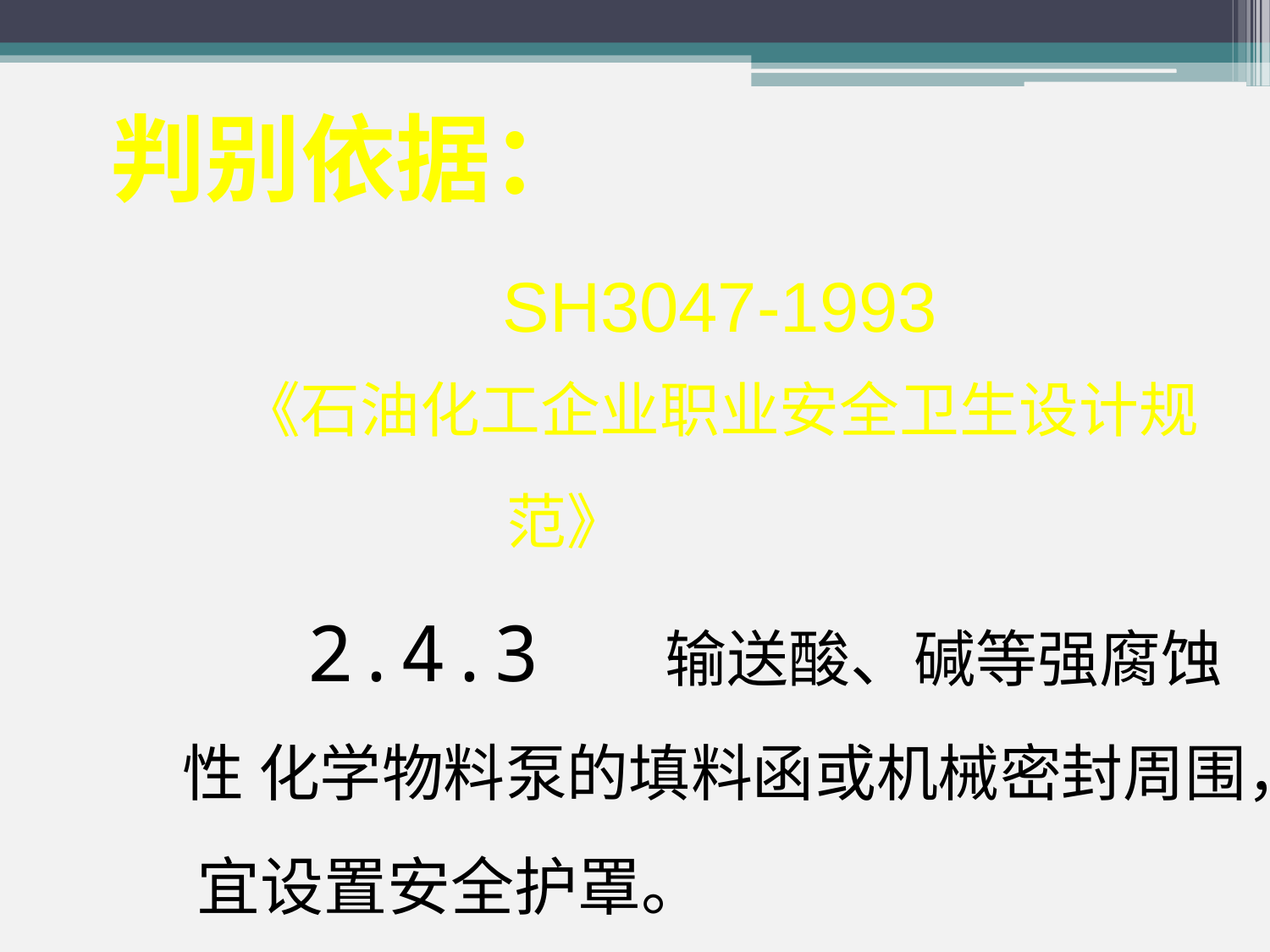

判别依据：
SH3047-1993
《石油化工企业职业安全卫生设计规范》
         2.4.3   输送酸、碱等强腐蚀性 化学物料泵的填料函或机械密封周围， 宜设置安全护罩。